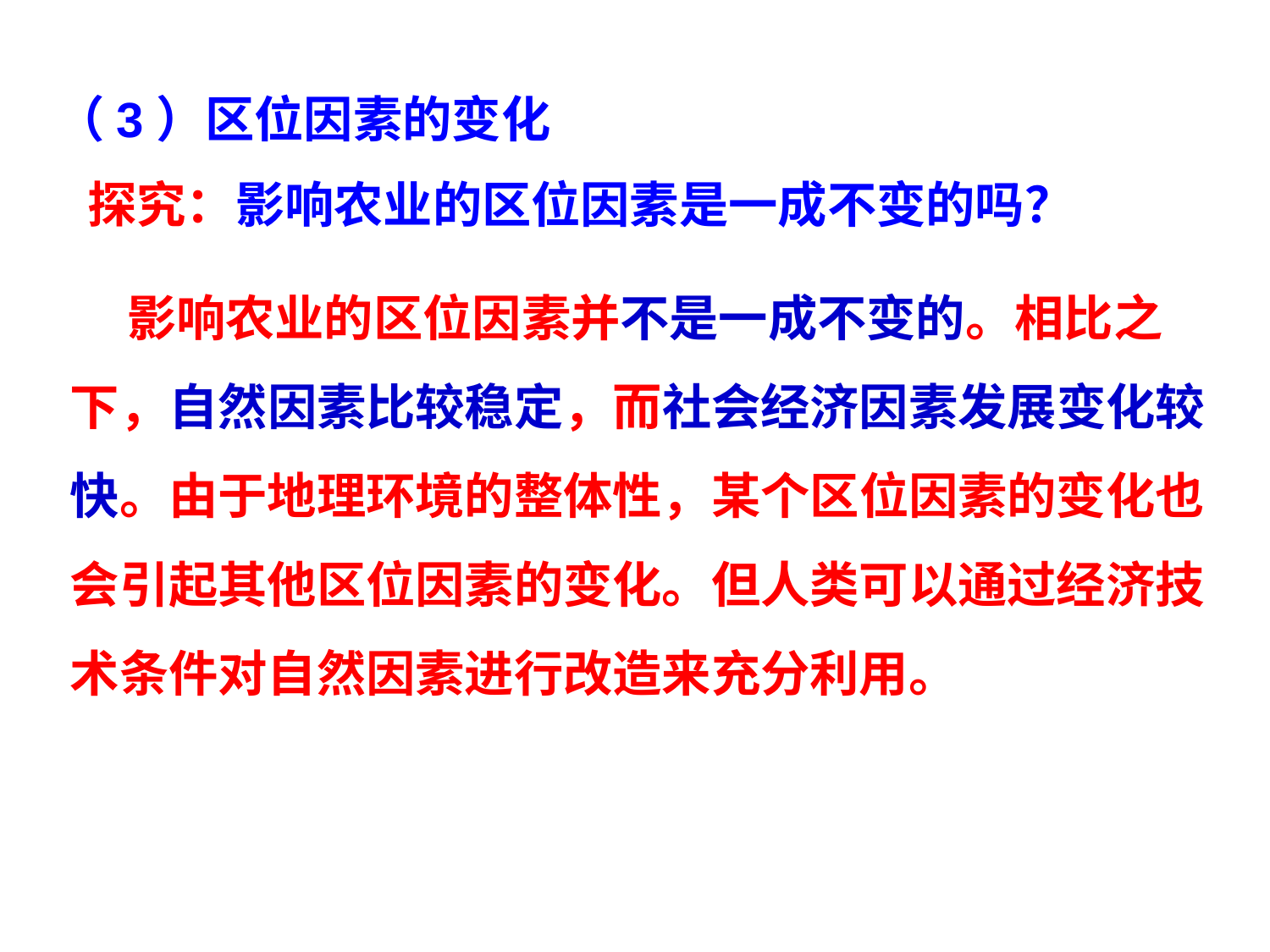

（3）区位因素的变化
探究：影响农业的区位因素是一成不变的吗？
    影响农业的区位因素并不是一成不变的。相比之下，自然因素比较稳定，而社会经济因素发展变化较快。由于地理环境的整体性，某个区位因素的变化也会引起其他区位因素的变化。但人类可以通过经济技术条件对自然因素进行改造来充分利用。